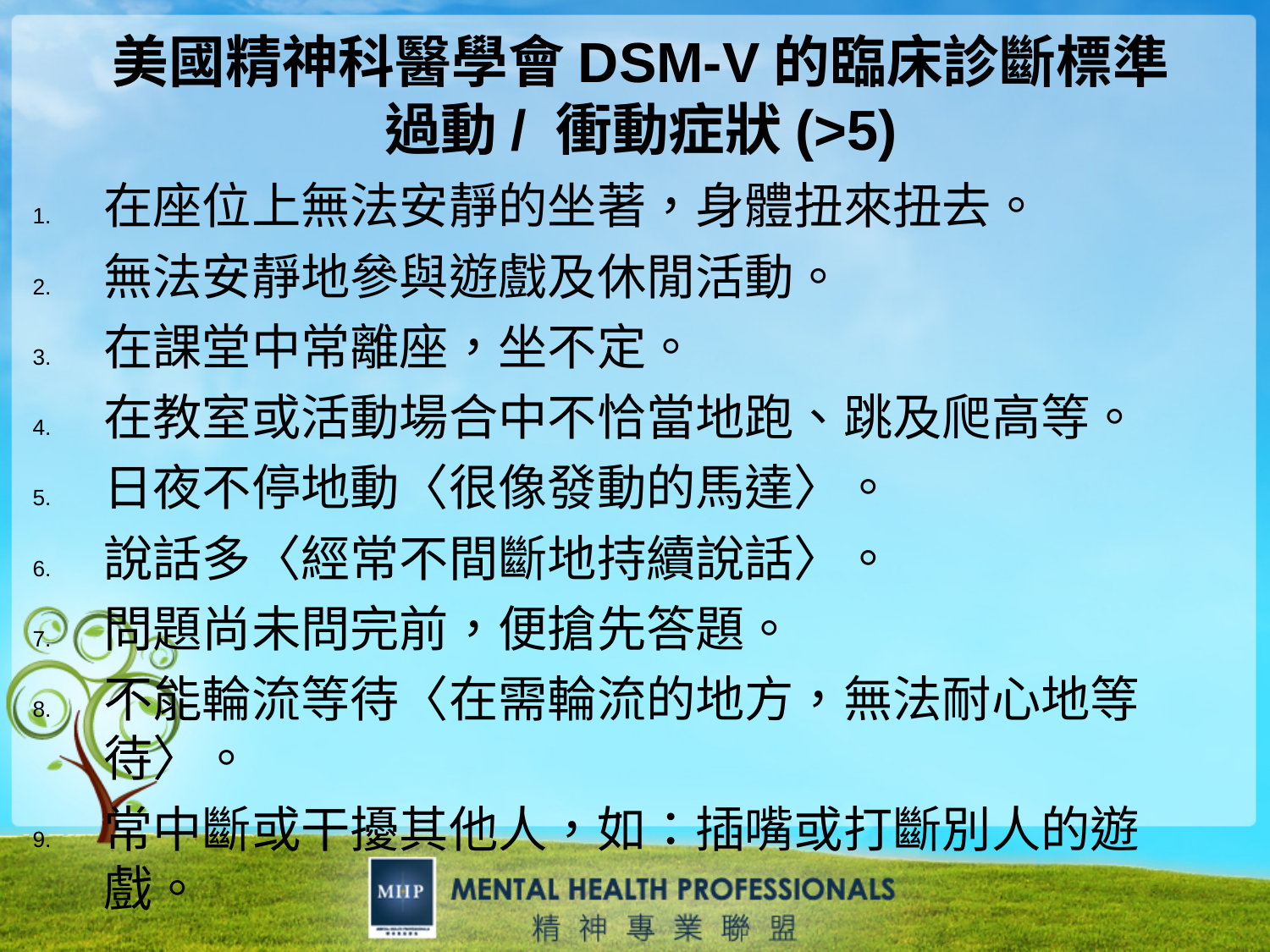

美國精神科醫學會DSM-V的臨床診斷標準
過動/ 衝動症狀(>5)
在座位上無法安靜的坐著，身體扭來扭去。
無法安靜地參與遊戲及休閒活動。
在課堂中常離座，坐不定。
在教室或活動場合中不恰當地跑、跳及爬高等。
日夜不停地動〈很像發動的馬達〉。
說話多〈經常不間斷地持續說話〉。
問題尚未問完前，便搶先答題。
不能輪流等待〈在需輪流的地方，無法耐心地等待〉。
常中斷或干擾其他人，如：插嘴或打斷別人的遊戲。